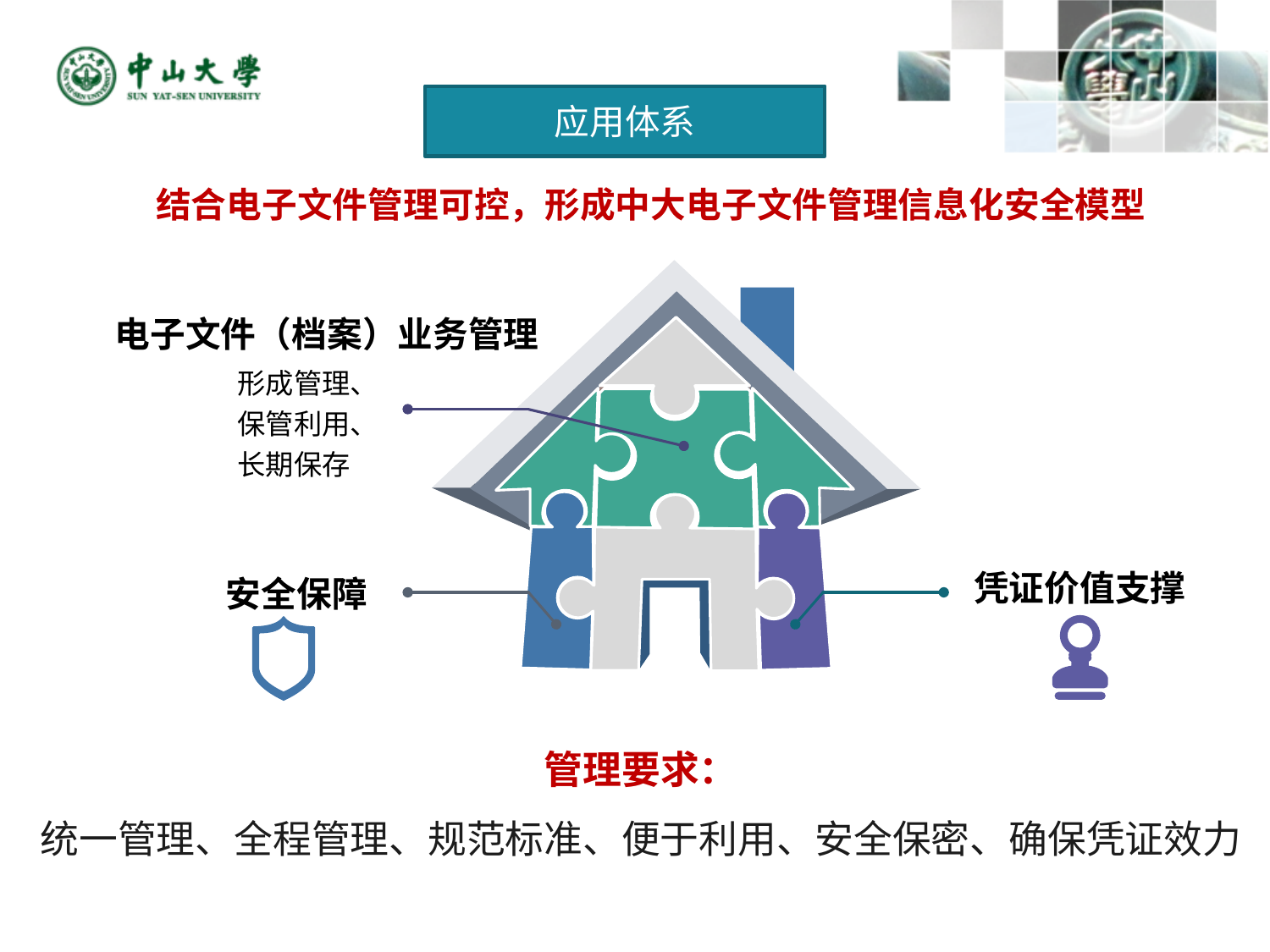

应用体系
结合电子文件管理可控，形成中大电子文件管理信息化安全模型

电子文件（档案）业务管理
形成管理、保管利用、长期保存

安全保障

凭证价值支撑

管理要求：
统一管理、全程管理、规范标准、便于利用、安全保密、确保凭证效力
28